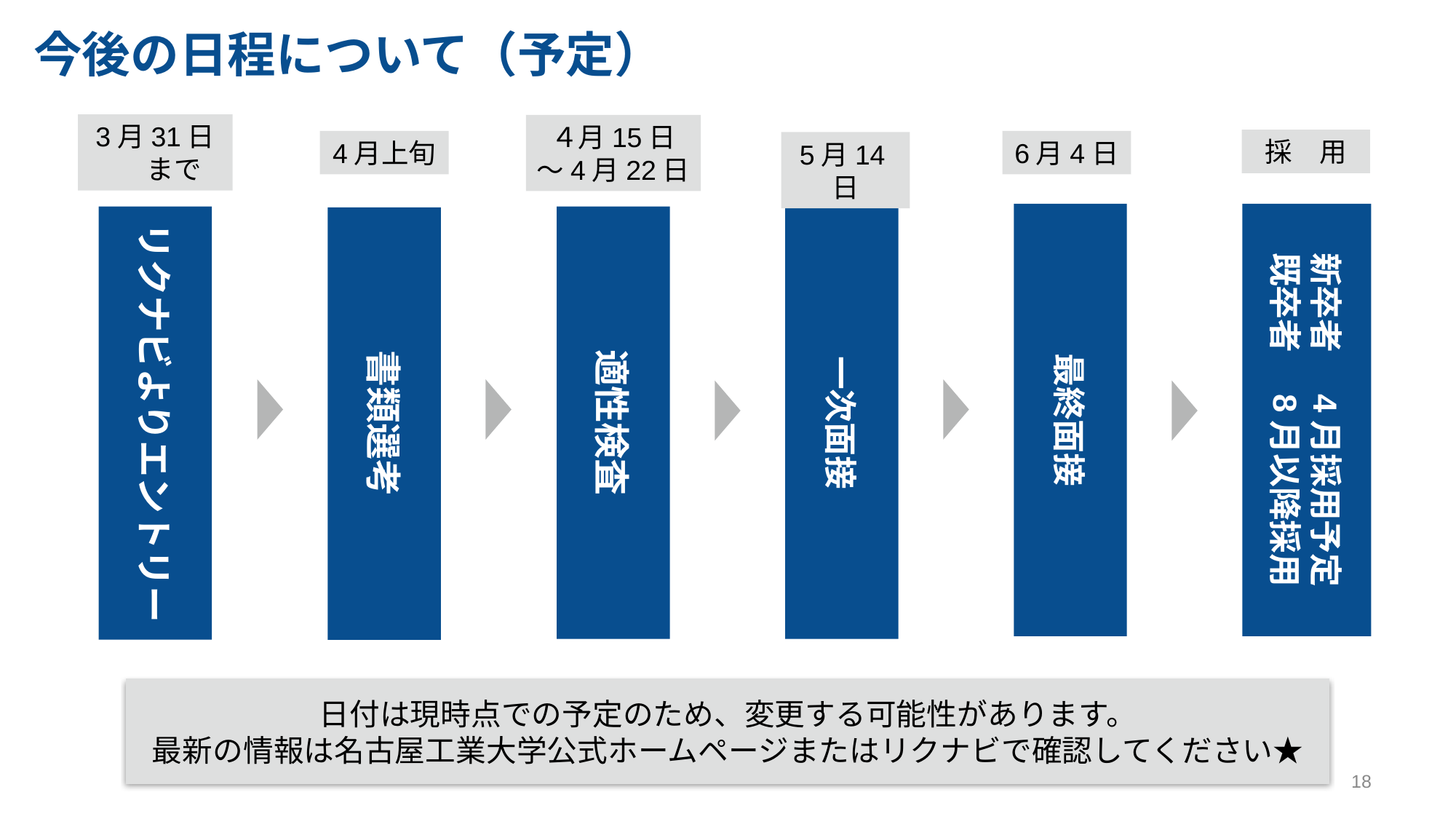

今後の日程について（予定）
3月31日
     まで
４月15日
～4月22日
採　用
4月上旬
6月4日
5月14日
最終面接
新卒者　4月採用予定
既卒者　8月以降採用
リクナビよりエントリー
適性検査
一次面接
書類選考

日付は現時点での予定のため、変更する可能性があります。
最新の情報は名古屋工業大学公式ホームページまたはリクナビで確認してください★
18